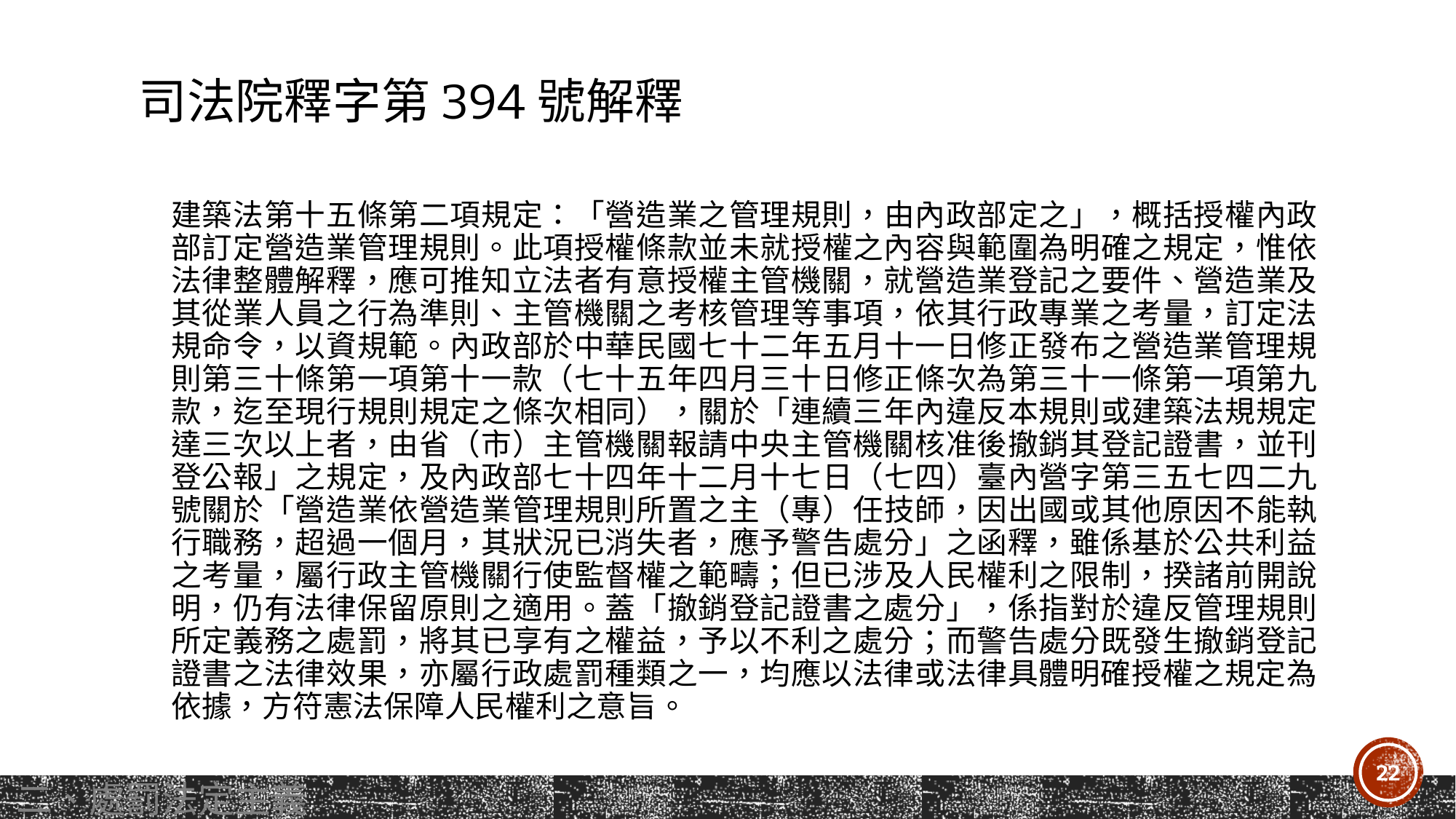

# 司法院釋字第394號解釋

建築法第十五條第二項規定：「營造業之管理規則，由內政部定之」，概括授權內政部訂定營造業管理規則。此項授權條款並未就授權之內容與範圍為明確之規定，惟依法律整體解釋，應可推知立法者有意授權主管機關，就營造業登記之要件、營造業及其從業人員之行為準則、主管機關之考核管理等事項，依其行政專業之考量，訂定法規命令，以資規範。內政部於中華民國七十二年五月十一日修正發布之營造業管理規則第三十條第一項第十一款（七十五年四月三十日修正條次為第三十一條第一項第九款，迄至現行規則規定之條次相同），關於「連續三年內違反本規則或建築法規規定達三次以上者，由省（市）主管機關報請中央主管機關核准後撤銷其登記證書，並刊登公報」之規定，及內政部七十四年十二月十七日（七四）臺內營字第三五七四二九號關於「營造業依營造業管理規則所置之主（專）任技師，因出國或其他原因不能執行職務，超過一個月，其狀況已消失者，應予警告處分」之函釋，雖係基於公共利益之考量，屬行政主管機關行使監督權之範疇；但已涉及人民權利之限制，揆諸前開說明，仍有法律保留原則之適用。蓋「撤銷登記證書之處分」，係指對於違反管理規則所定義務之處罰，將其已享有之權益，予以不利之處分；而警告處分既發生撤銷登記證書之法律效果，亦屬行政處罰種類之一，均應以法律或法律具體明確授權之規定為依據，方符憲法保障人民權利之意旨。

22